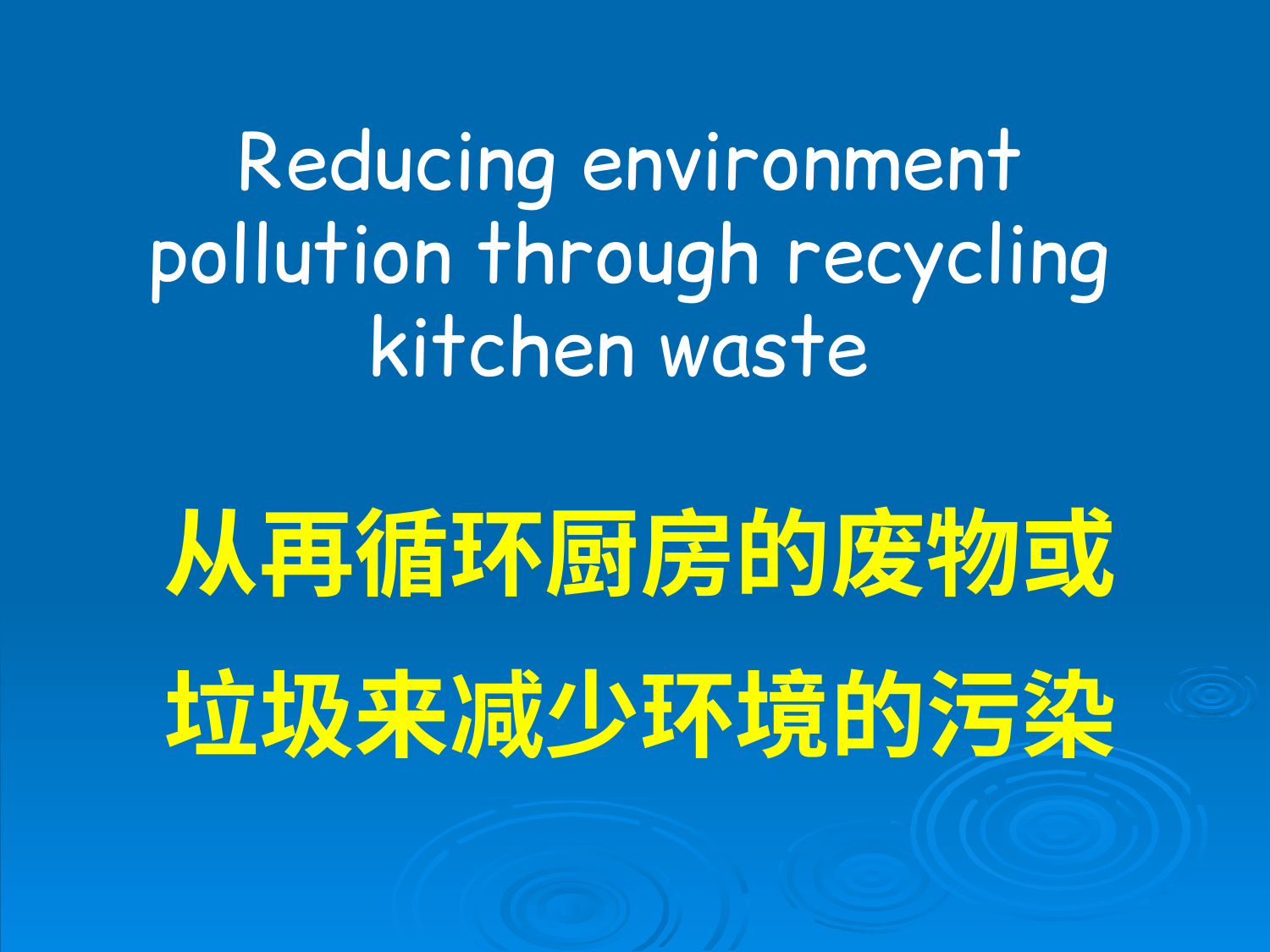

Reducing environment pollution through recycling kitchen waste
从再循环厨房的废物或
垃圾来减少环境的污染